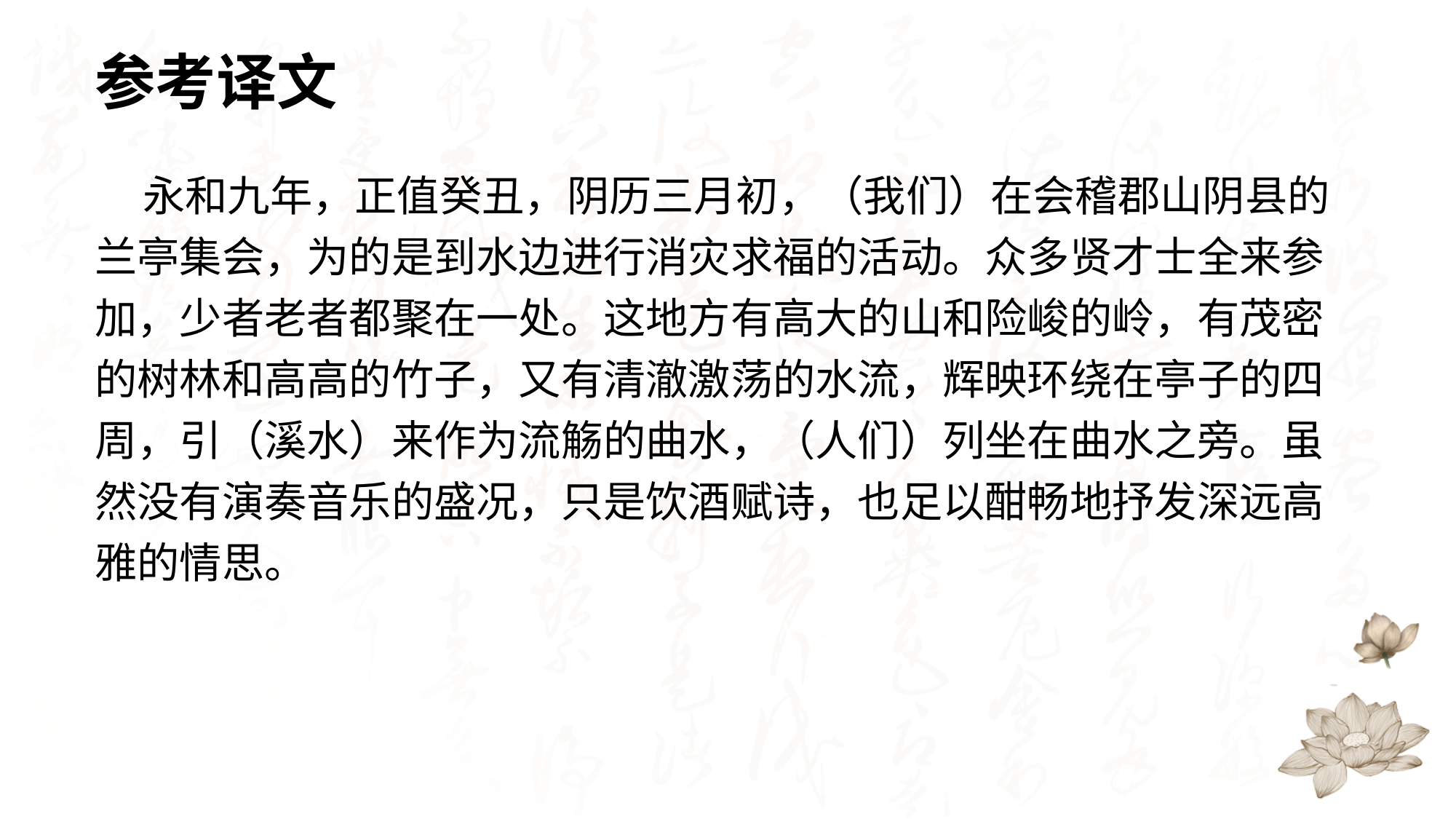

# 参考译文
    永和九年，正值癸丑，阴历三月初，（我们）在会稽郡山阴县的兰亭集会，为的是到水边进行消灾求福的活动。众多贤才士全来参加，少者老者都聚在一处。这地方有高大的山和险峻的岭，有茂密的树林和高高的竹子，又有清澈激荡的水流，辉映环绕在亭子的四周，引（溪水）来作为流觞的曲水，（人们）列坐在曲水之旁。虽然没有演奏音乐的盛况，只是饮酒赋诗，也足以酣畅地抒发深远高雅的情思。